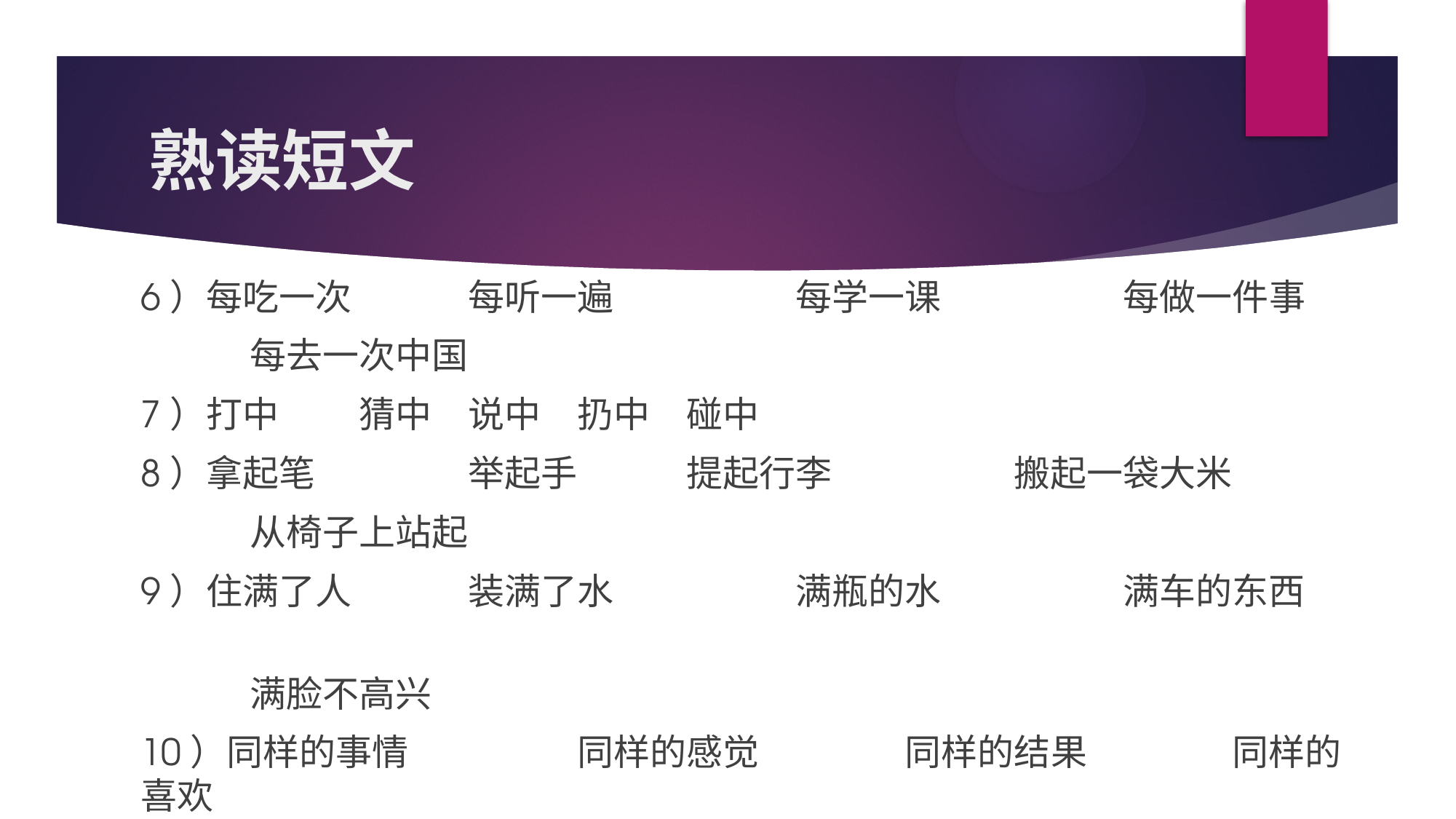

# 熟读短文
6）每吃一次		每听一遍		每学一课		每做一件事
	每去一次中国
7）打中	猜中	说中	扔中	碰中
8）拿起笔		举起手	提起行李		搬起一袋大米
	从椅子上站起
9）住满了人		装满了水		满瓶的水		满车的东西
	满脸不高兴
10）同样的事情		同样的感觉		同样的结果		同样的喜欢
	同样可惜